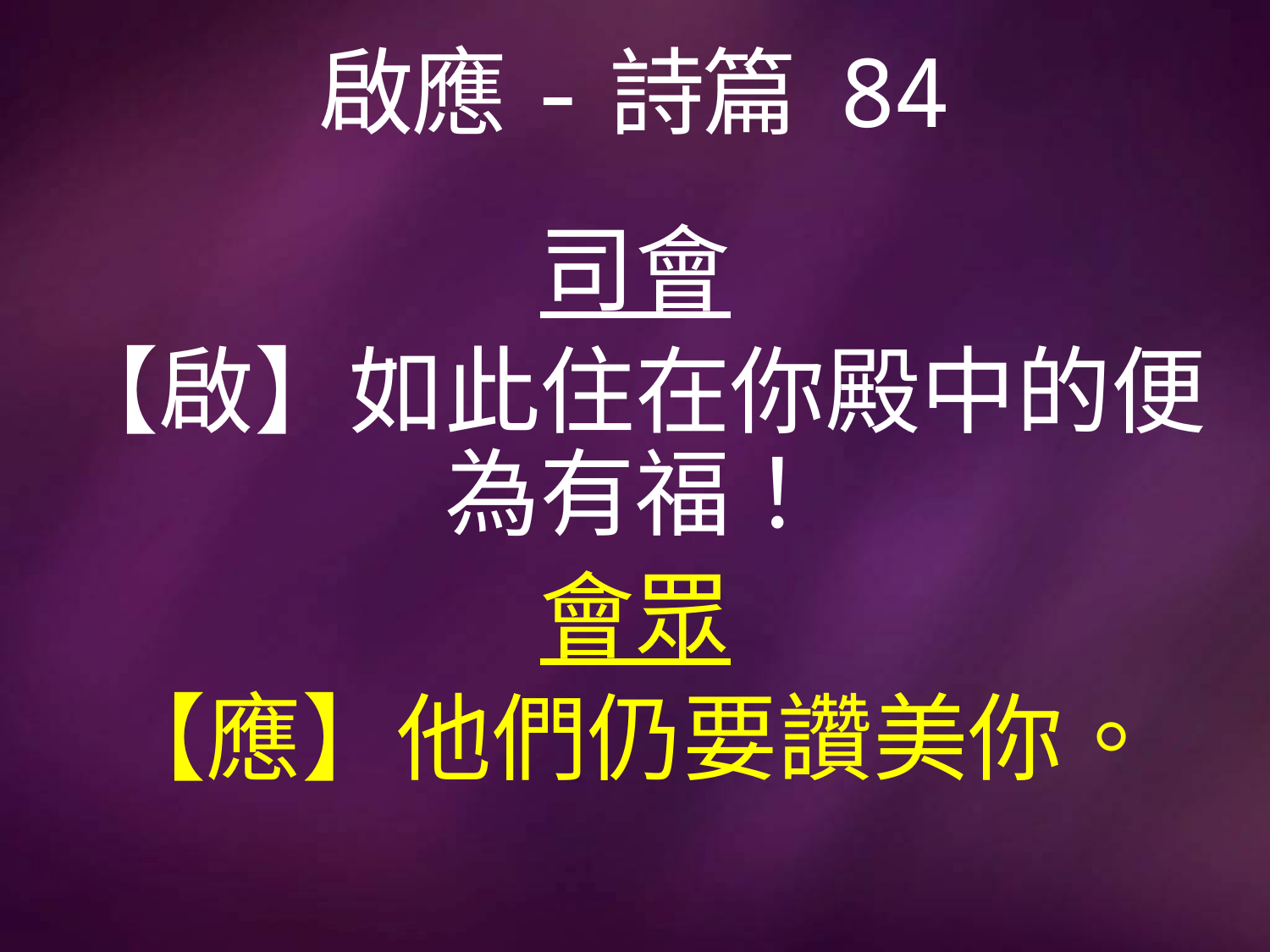

# 啟應-詩篇 84
司會
【啟】如此住在你殿中的便為有福！
會眾
【應】他們仍要讚美你。